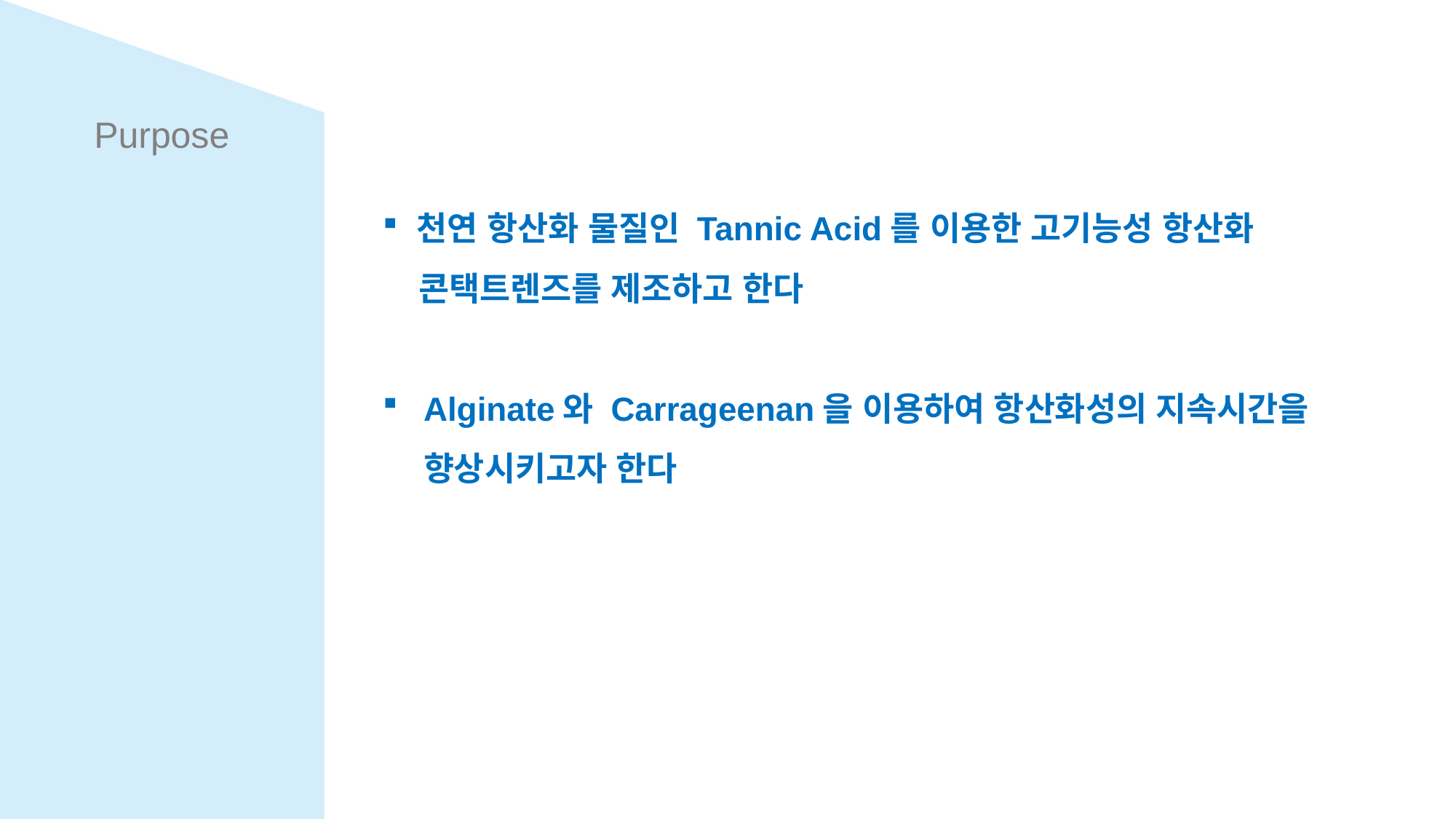

Purpose
천연 항산화 물질인 Tannic Acid를 이용한 고기능성 항산화
   콘택트렌즈를 제조하고 한다

Alginate와 Carrageenan을 이용하여 항산화성의 지속시간을 향상시키고자 한다